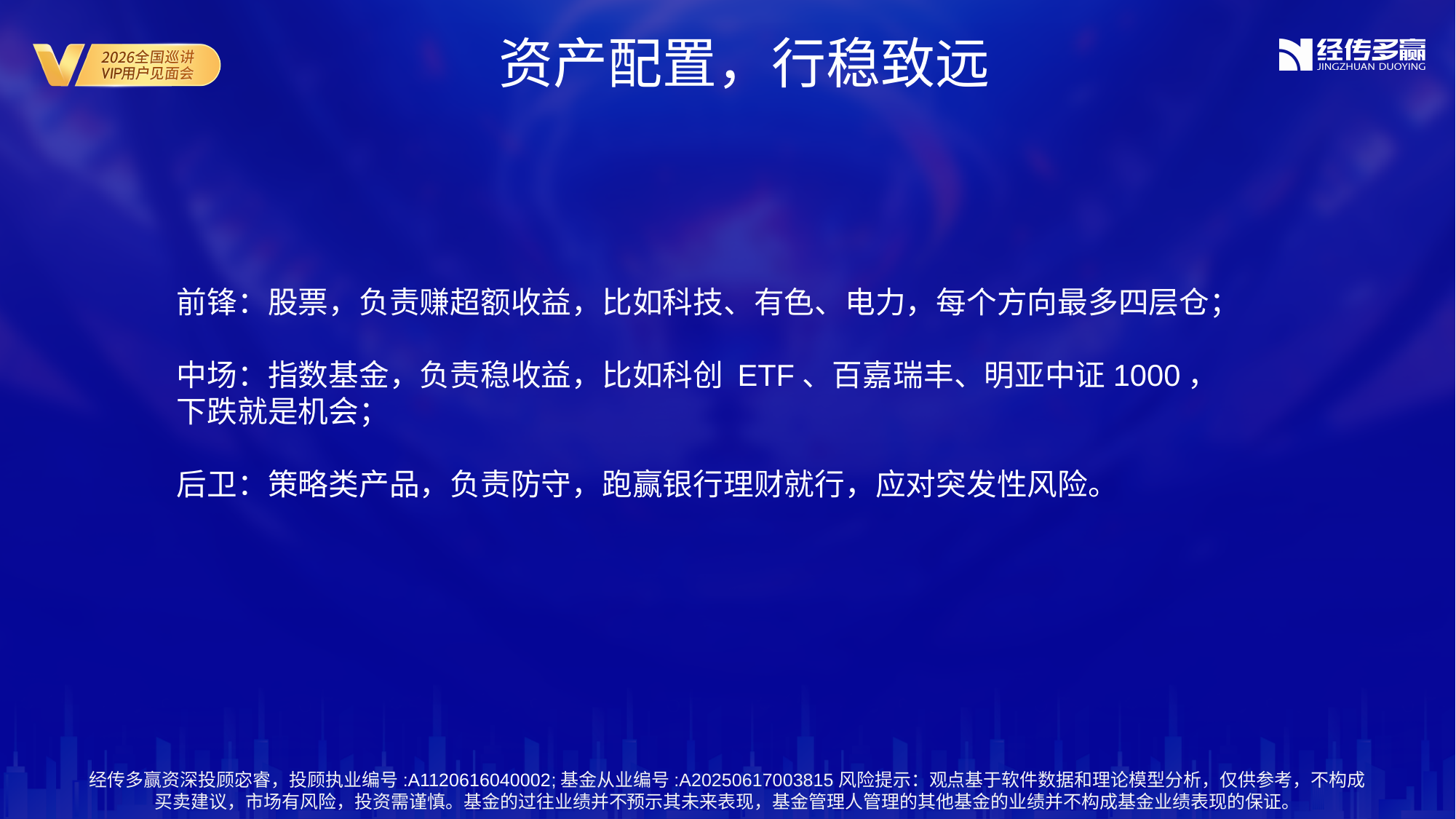

资产配置，行稳致远
前锋：股票，负责赚超额收益，比如科技、有色、电力，每个方向最多四层仓；

中场：指数基金，负责稳收益，比如科创 ETF、百嘉瑞丰、明亚中证1000，下跌就是机会；

后卫：策略类产品，负责防守，跑赢银行理财就行，应对突发性风险。
经传多赢资深投顾宓睿，投顾执业编号:A1120616040002;基金从业编号:A20250617003815风险提示：观点基于软件数据和理论模型分析，仅供参考，不构成买卖建议，市场有风险，投资需谨慎。基金的过往业绩并不预示其未来表现，基金管理人管理的其他基金的业绩并不构成基金业绩表现的保证。